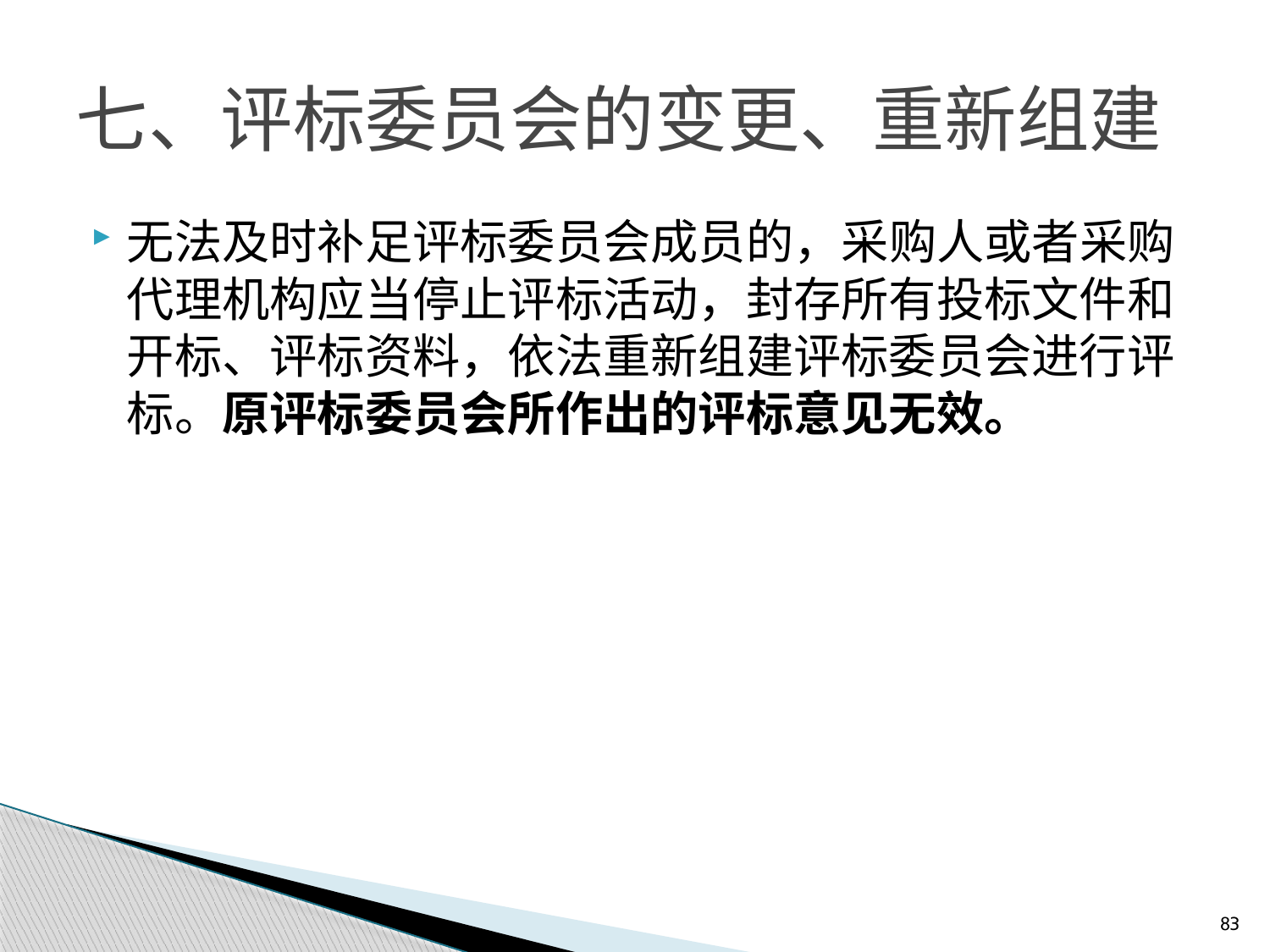

# 七、评标委员会的变更、重新组建
无法及时补足评标委员会成员的，采购人或者采购代理机构应当停止评标活动，封存所有投标文件和开标、评标资料，依法重新组建评标委员会进行评标。原评标委员会所作出的评标意见无效。
83